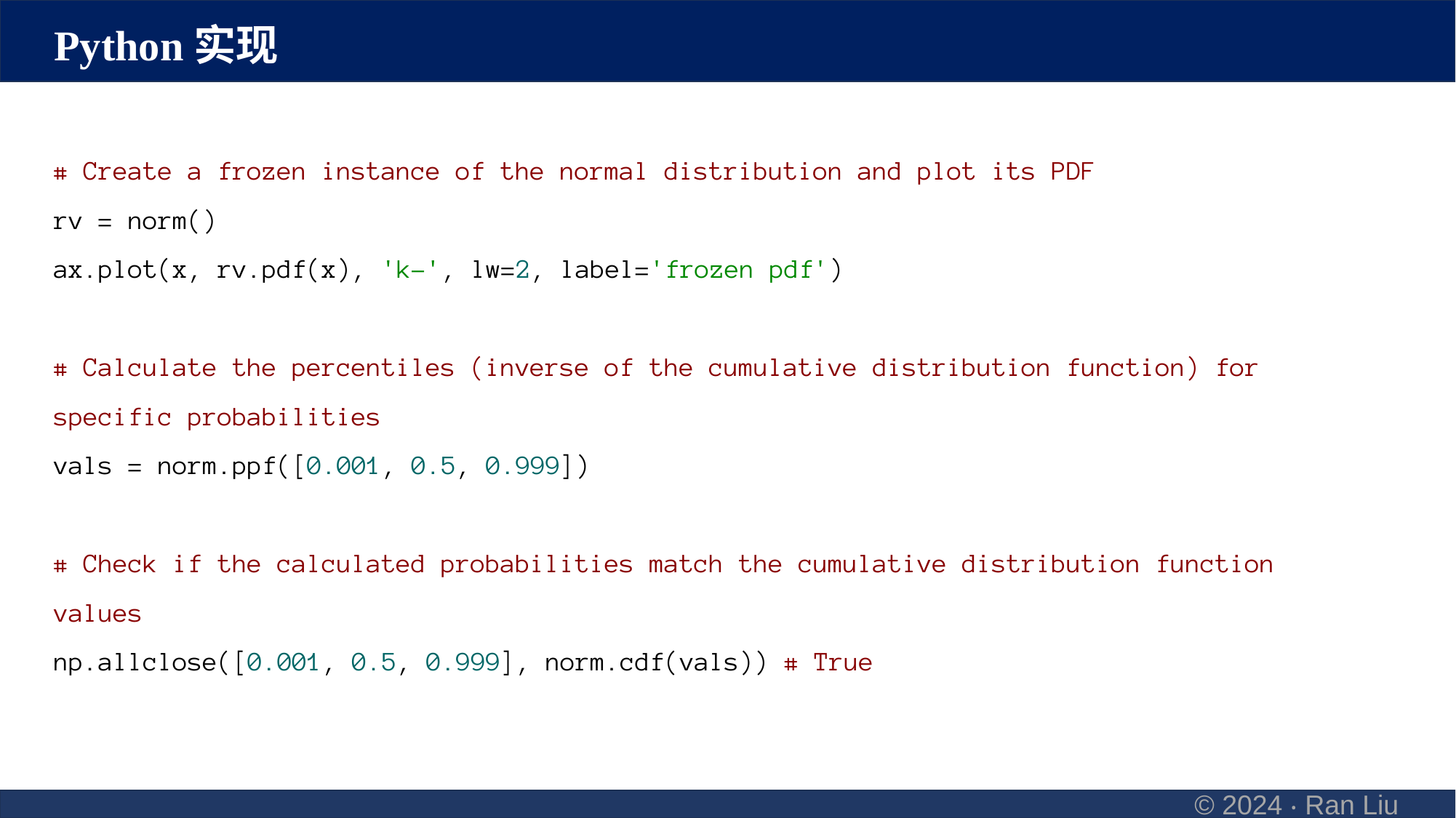

Python实现
# Create a frozen instance of the normal distribution and plot its PDF rv = norm() ax.plot(x, rv.pdf(x), 'k-', lw=2, label='frozen pdf') # Calculate the percentiles (inverse of the cumulative distribution function) for specific probabilities vals = norm.ppf([0.001, 0.5, 0.999]) # Check if the calculated probabilities match the cumulative distribution function values np.allclose([0.001, 0.5, 0.999], norm.cdf(vals)) # True